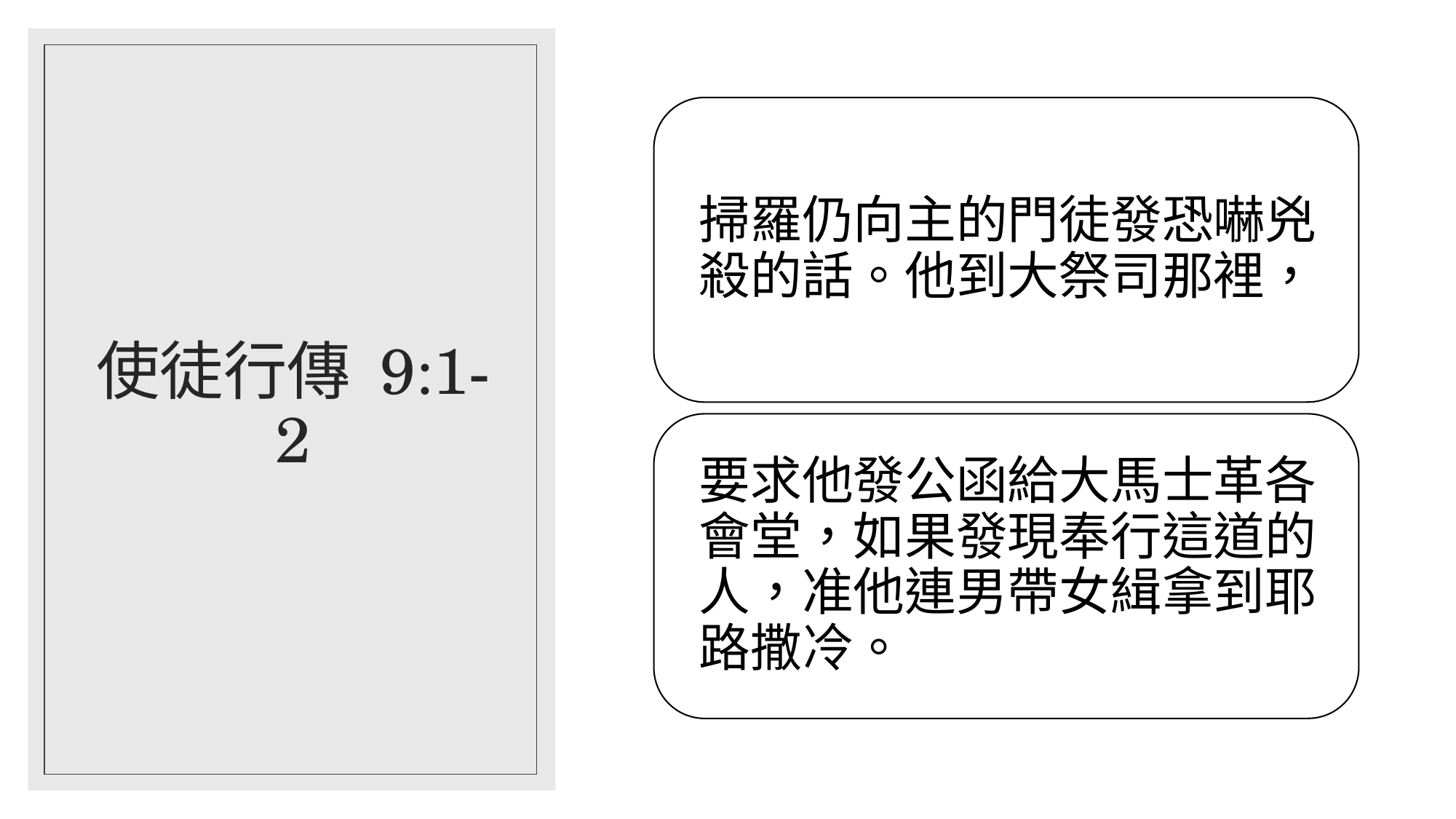

# 使徒行傳 9:1-2
掃羅仍向主的門徒發恐嚇兇殺的話。他到大祭司那裡，
要求他發公函給大馬士革各會堂，如果發現奉行這道的人，准他連男帶女緝拿到耶路撒冷。